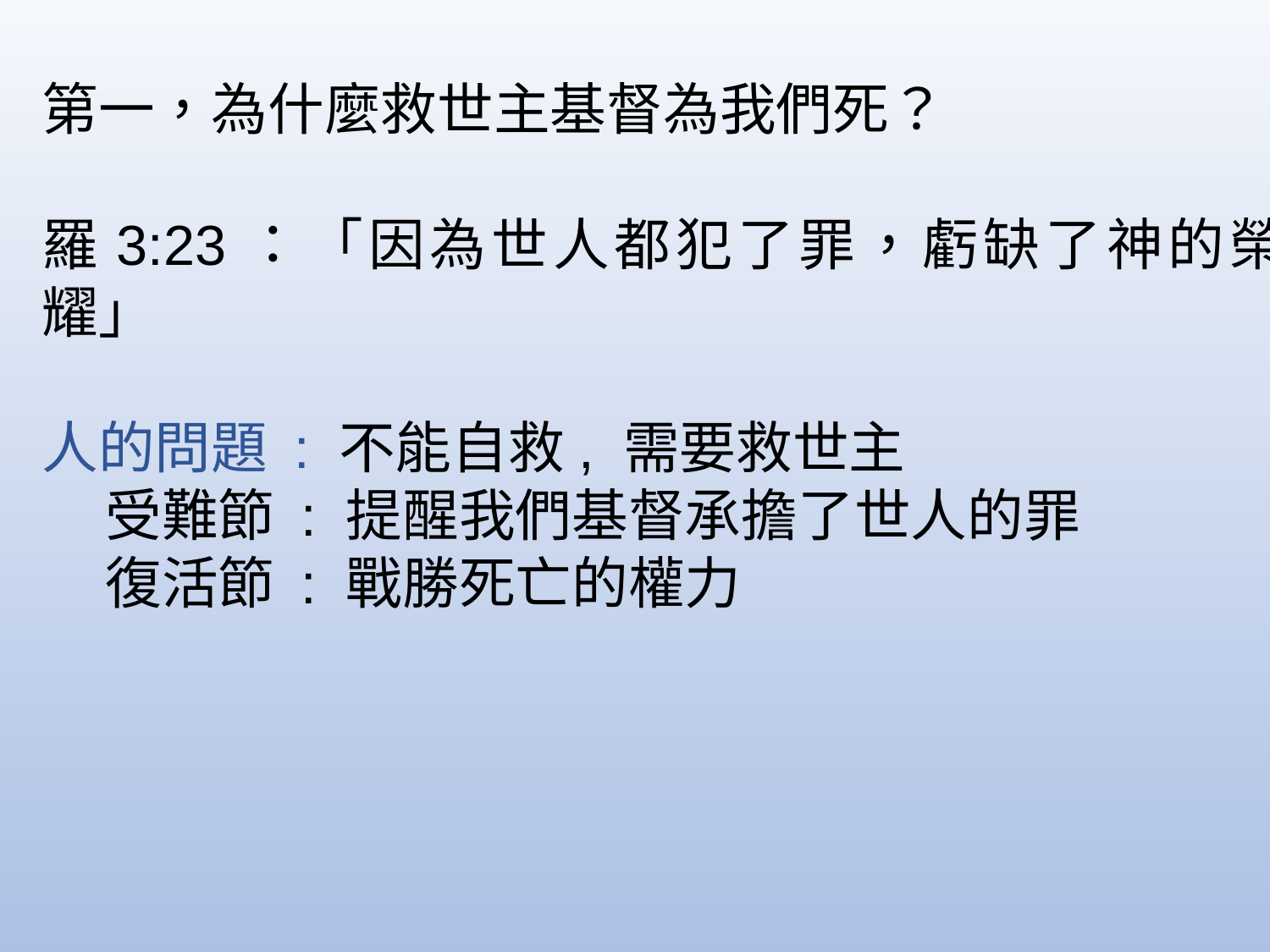

第一，為什麼救世主基督為我們死？
羅3:23：「因為世人都犯了罪，虧缺了神的榮耀」
人的問題 : 不能自救, 需要救世主
受難節 : 提醒我們基督承擔了世人的罪
復活節 : 戰勝死亡的權力